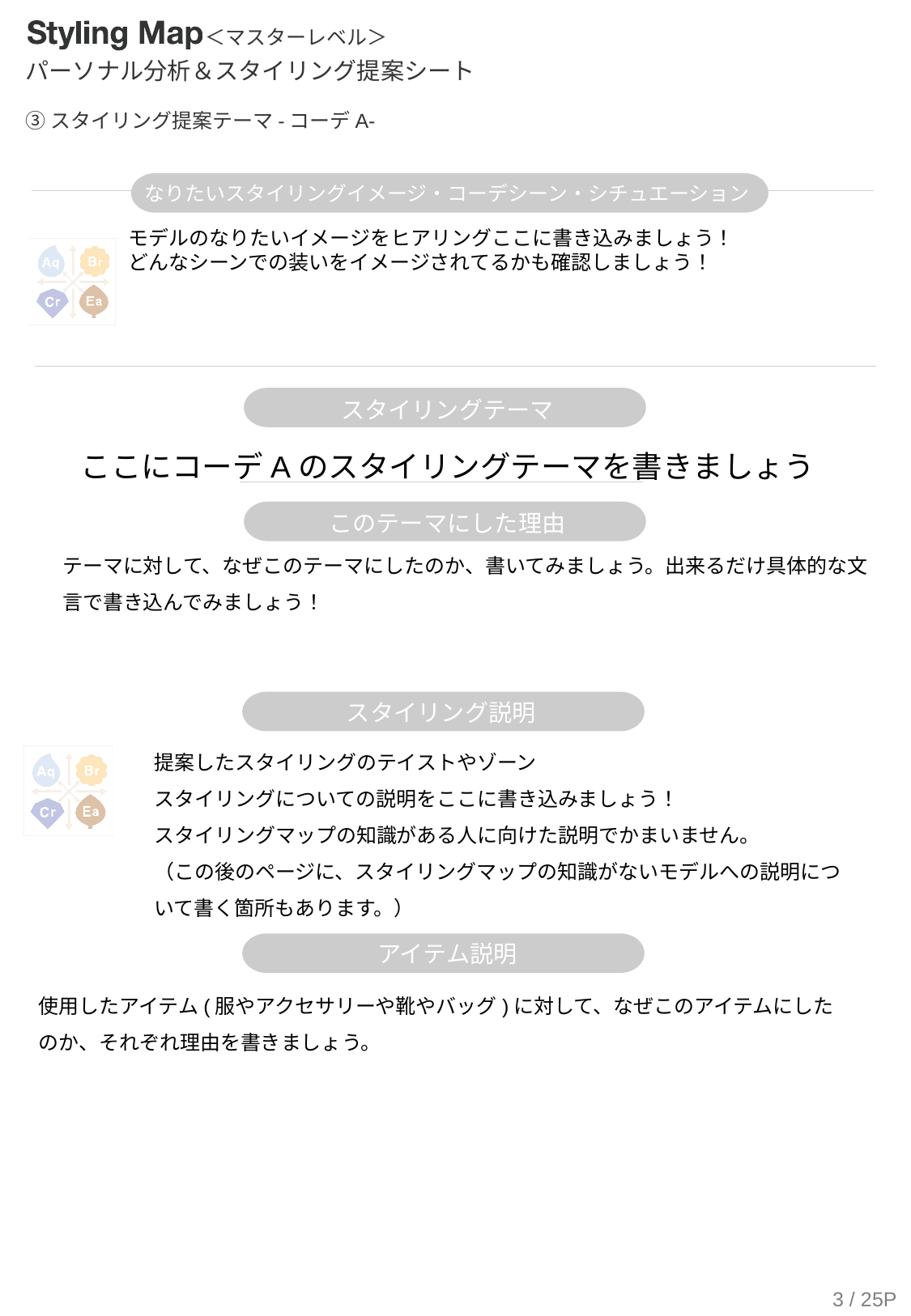

なりたい

モデルのなりたいイメージをヒアリングここに書き込みましょう！
どんなシーンでの装いをイメージされてるかも確認しましょう！

ここにコーデAのスタイリングテーマを書きましょう
テーマに対して、なぜこのテーマにしたのか、書いてみましょう。出来るだけ具体的な文言で書き込んでみましょう！
スタイリング説明
提案したスタイリングのテイストやゾーン
スタイリングについての説明をここに書き込みましょう！
スタイリングマップの知識がある人に向けた説明でかまいません。
（この後のページに、スタイリングマップの知識がないモデルへの説明について書く箇所もあります。）

使用したアイテム(服やアクセサリーや靴やバッグ)に対して、なぜこのアイテムにしたのか、それぞれ理由を書きましょう。
3 / 25P